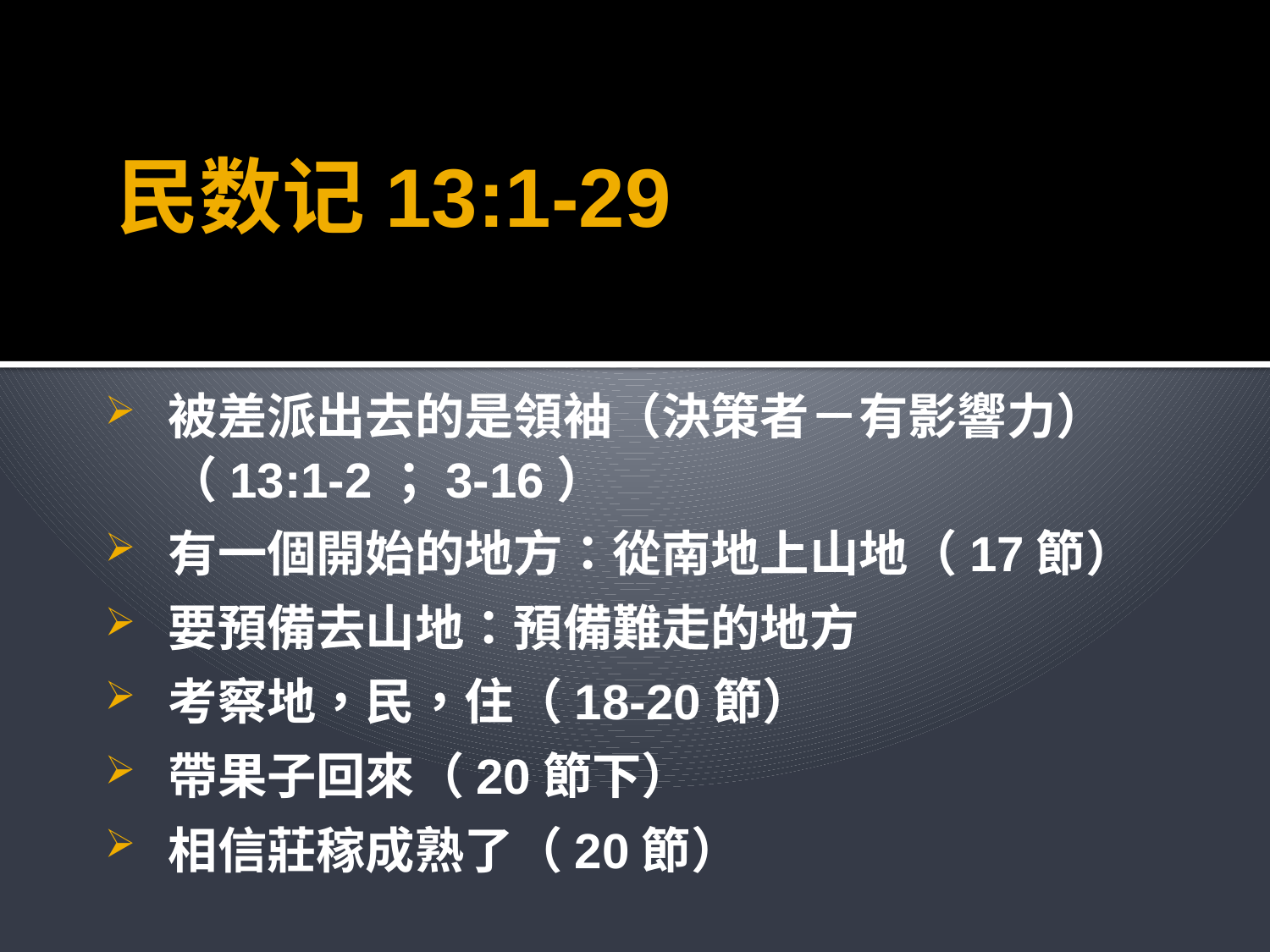

# 民数记13:1-29
被差派出去的是領袖（決策者－有影響力）（13:1-2；3-16）
有一個開始的地方：從南地上山地（17節）
要預備去山地：預備難走的地方
考察地，民，住（18-20節）
帶果子回來（20節下）
相信莊稼成熟了（20節）